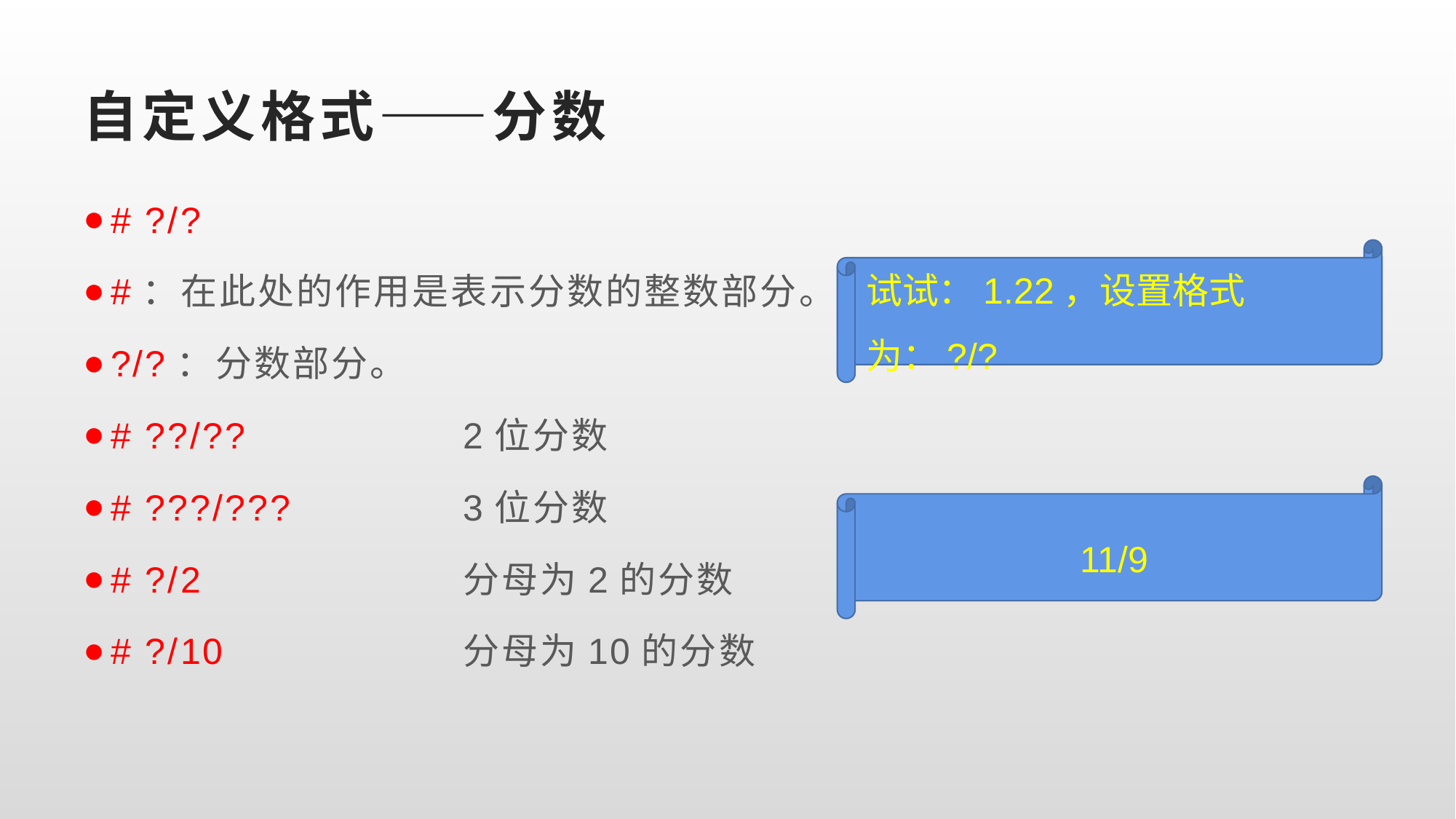

# 自定义格式——分数
# ?/?
#：在此处的作用是表示分数的整数部分。
?/?：分数部分。
# ??/??	2位分数
# ???/???	3位分数
# ?/2	分母为2的分数
# ?/10	分母为10的分数
试试：1.22，设置格式为：?/?
11/9